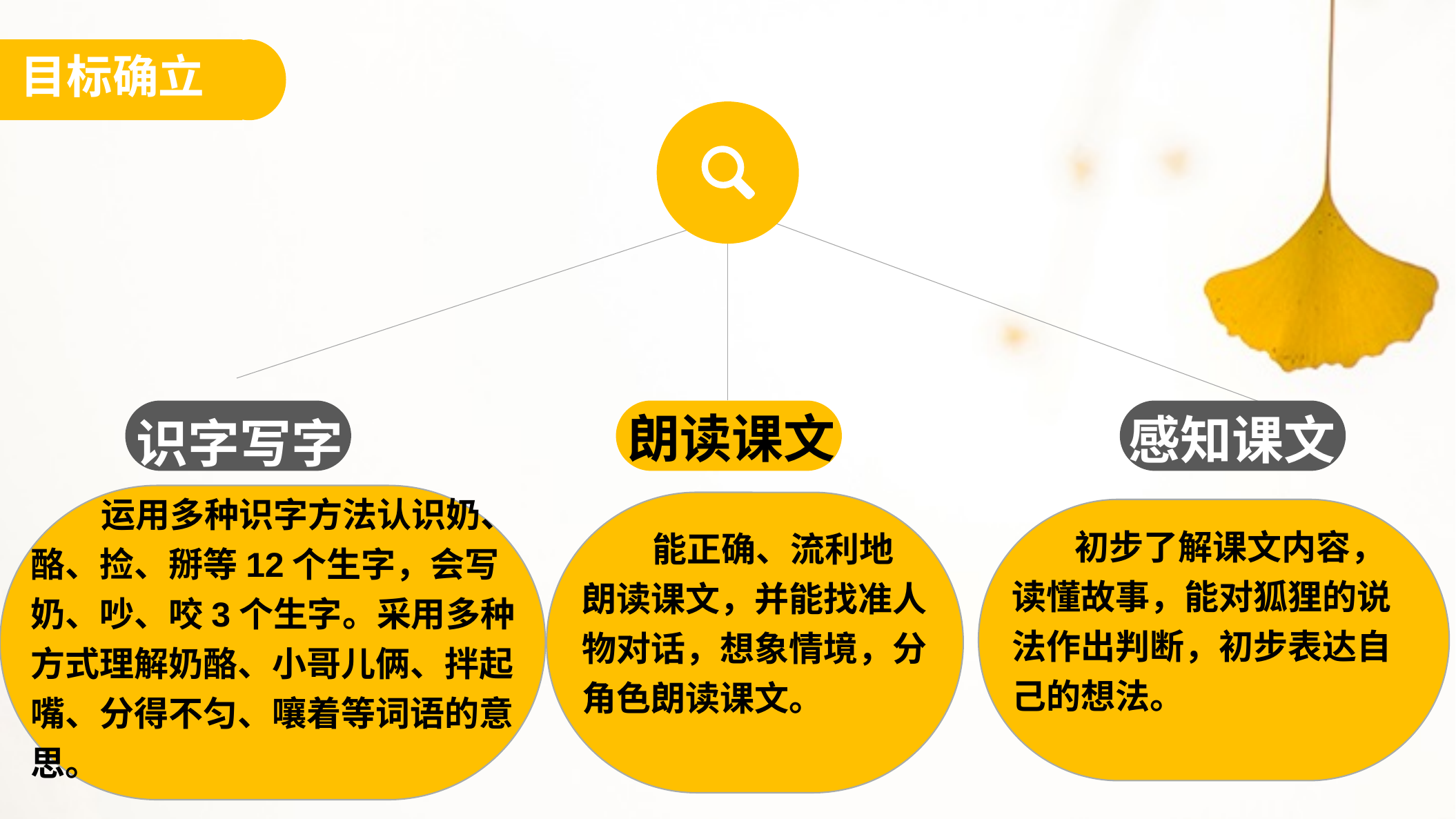

目标确立

朗读课文
感知课文
识字写字
       初步了解课文内容，读懂故事，能对狐狸的说法作出判断，初步表达自己的想法。

        能正确、流利地朗读课文，并能找准人物对话，想象情境，分角色朗读课文。
        运用多种识字方法认识奶、酪、捡、掰等12个生字，会写奶、吵、咬3个生字。采用多种方式理解奶酪、小哥儿俩、拌起嘴、分得不匀、嚷着等词语的意思。